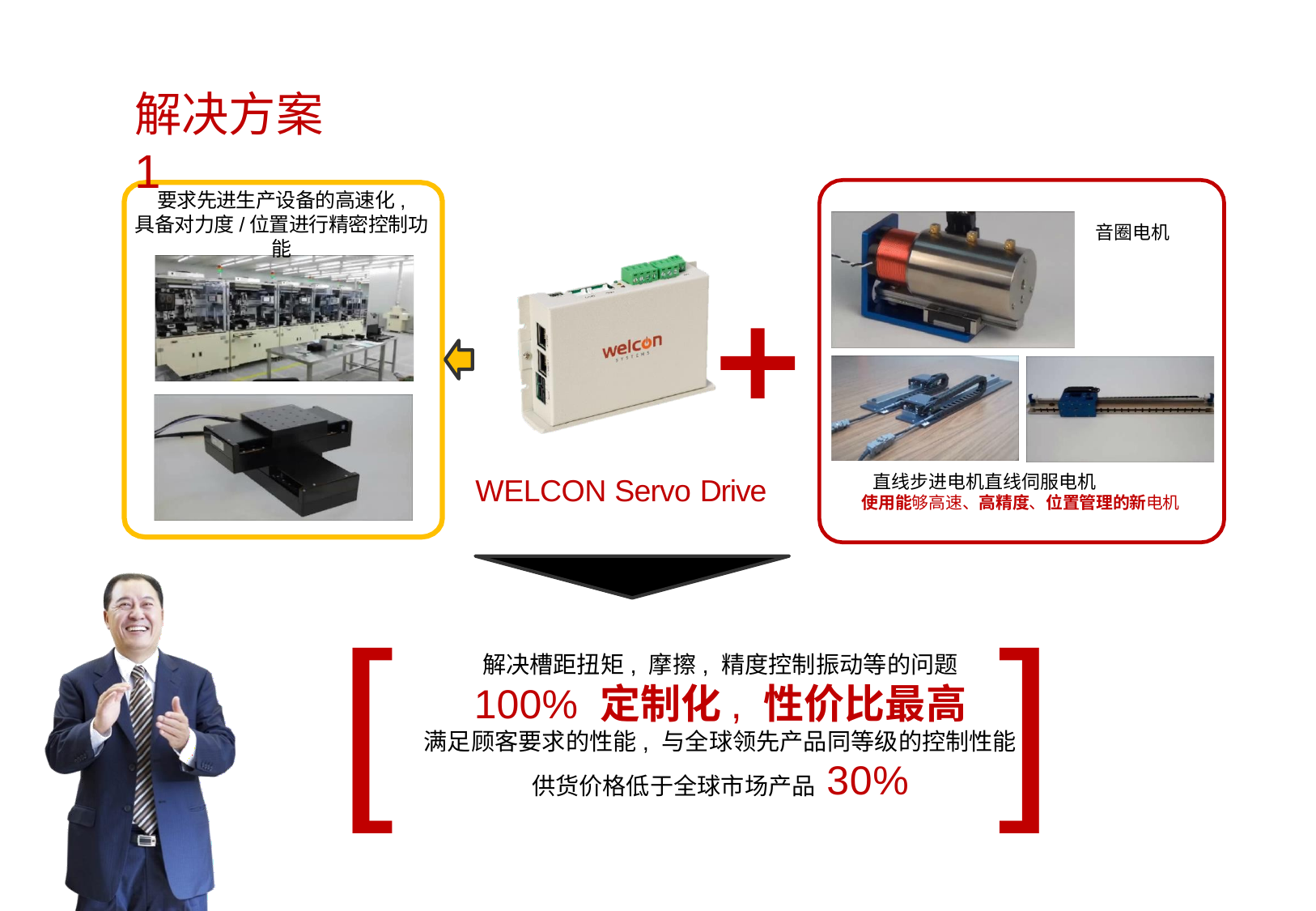

# 解决方案	1

要求先进生产设备的高速化,
具备对力度/位置进行精密控制功能
音圈电机

        直线步进电机直线伺服电机
使用能够高速、高精度、位置管理的新电机
WELCON Servo Drive

[
]
解决槽距扭矩, 摩擦, 精度控制振动等的问题
100% 定制化, 性价比最高
满足顾客要求的性能, 与全球领先产品同等级的控制性能
供货价格低于全球市场产品 30%